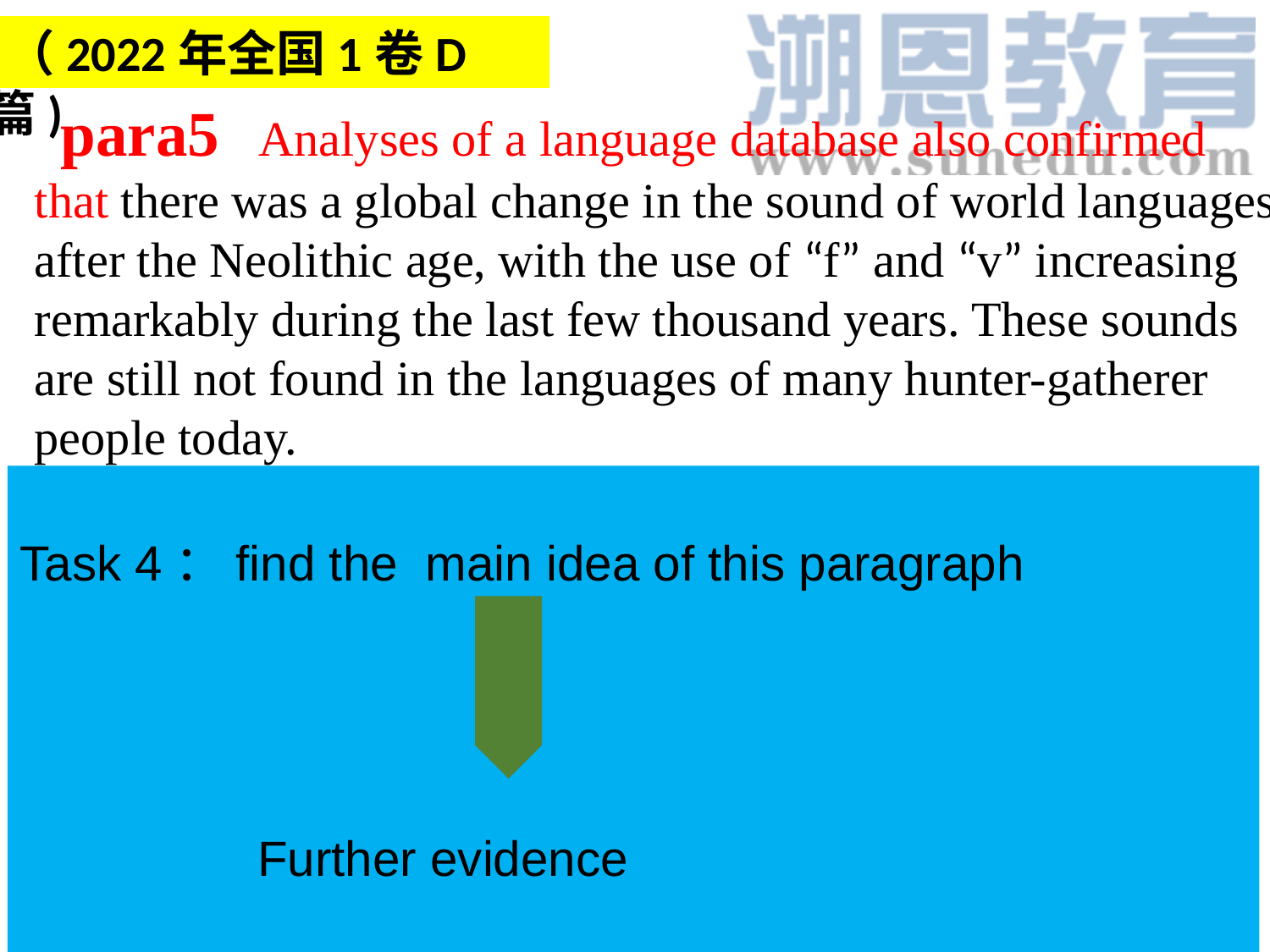

para5      Analyses of a language database also confirmed that there was a global change in the sound of world languages after the Neolithic age, with the use of “f” and “v” increasing remarkably during the last few thousand years. These sounds are still not found in the languages of many hunter-gatherer people today.

（2022年全国1卷D篇)

Task 4：find the  main idea of this paragraph

Further evidence